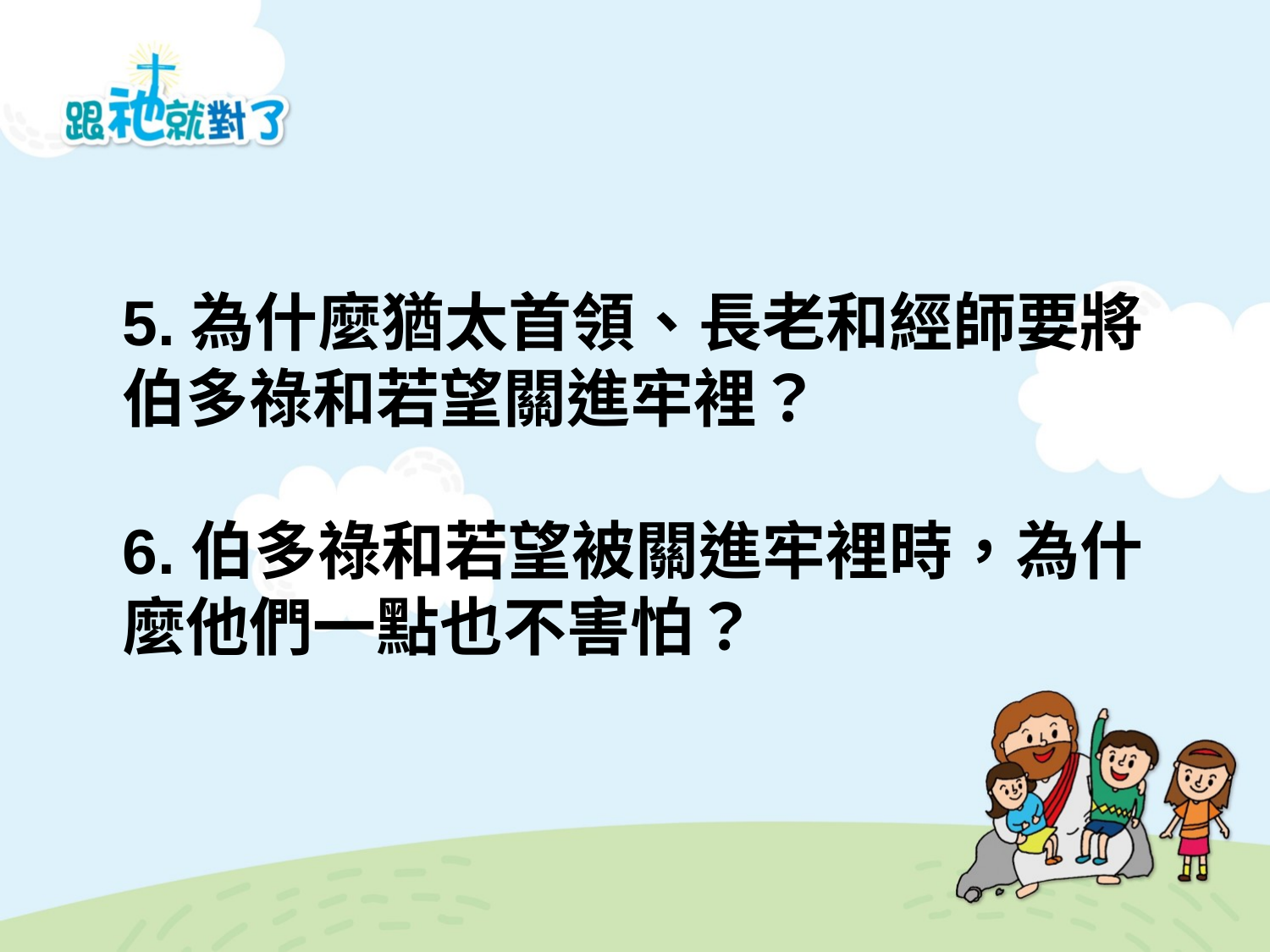

5.為什麼猶太首領、長老和經師要將伯多祿和若望關進牢裡？

6.伯多祿和若望被關進牢裡時，為什麼他們一點也不害怕？